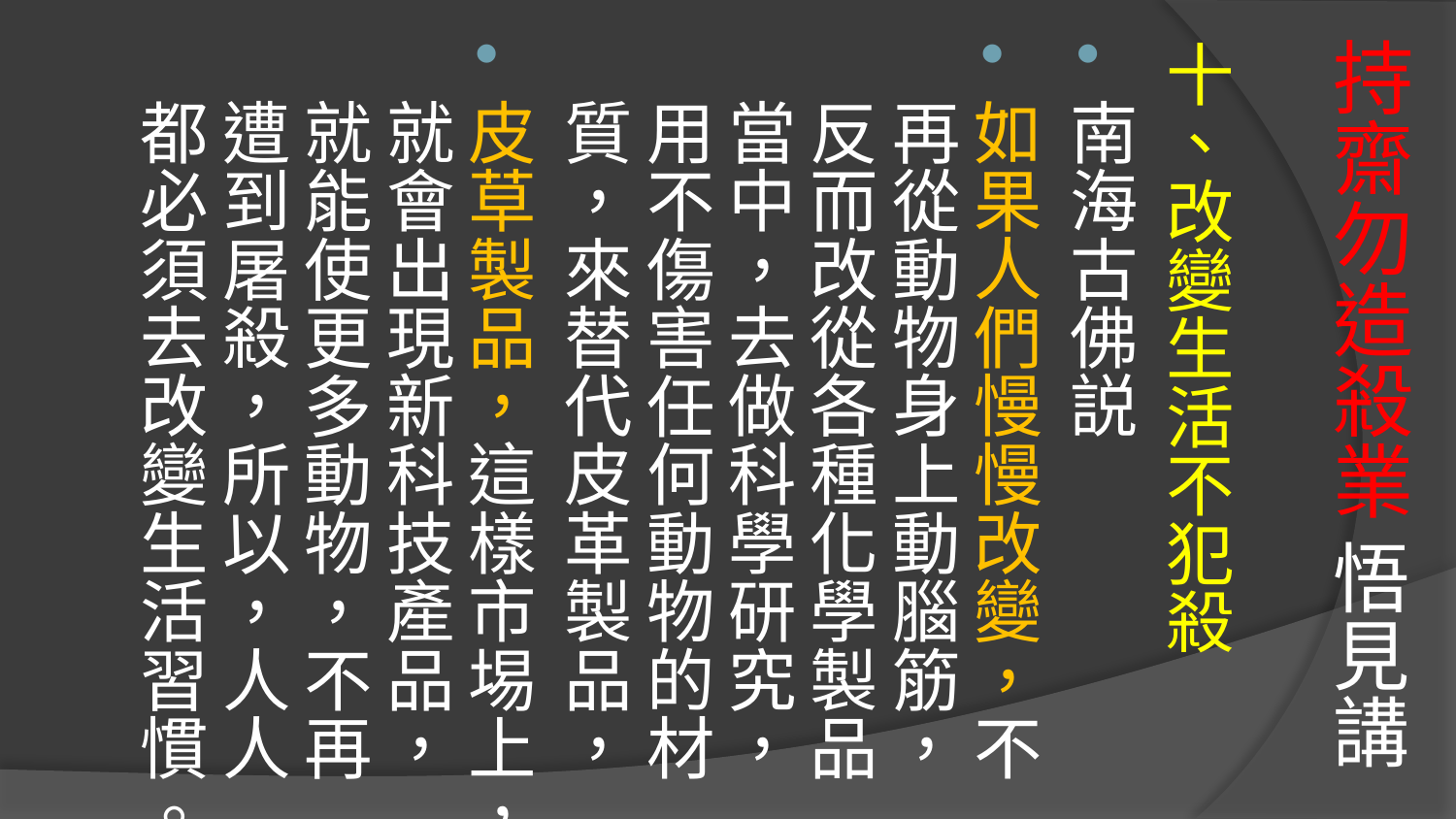

# 持齋勿造殺業 悟見講
十、改變生活不犯殺
南海古佛説
如果人們慢慢改變，不再從動物身上動腦筋，反而改從各種化學製品當中，去做科學研究，用不傷害任何動物的材質，來替代皮革製品，
皮草製品，這樣市埸上，就會出現新科技產品，就能使更多動物，不再遭到屠殺，所以，人人都必須去改變生活習慣。